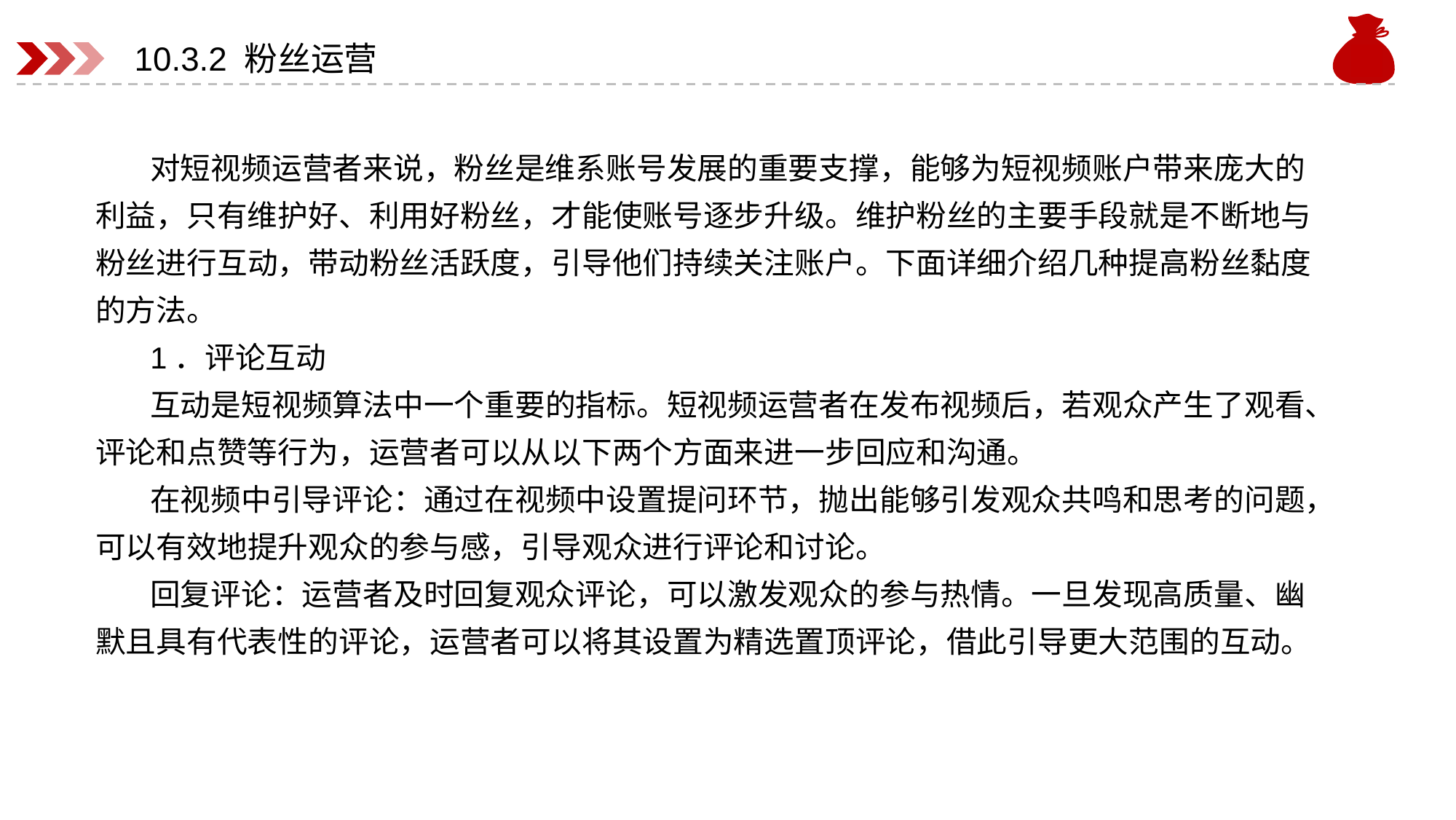

# 10.3.2 粉丝运营
21
对短视频运营者来说，粉丝是维系账号发展的重要支撑，能够为短视频账户带来庞大的利益，只有维护好、利用好粉丝，才能使账号逐步升级。维护粉丝的主要手段就是不断地与粉丝进行互动，带动粉丝活跃度，引导他们持续关注账户。下面详细介绍几种提高粉丝黏度的方法。
1．评论互动
互动是短视频算法中一个重要的指标。短视频运营者在发布视频后，若观众产生了观看、评论和点赞等行为，运营者可以从以下两个方面来进一步回应和沟通。
在视频中引导评论：通过在视频中设置提问环节，抛出能够引发观众共鸣和思考的问题，可以有效地提升观众的参与感，引导观众进行评论和讨论。
回复评论：运营者及时回复观众评论，可以激发观众的参与热情。一旦发现高质量、幽默且具有代表性的评论，运营者可以将其设置为精选置顶评论，借此引导更大范围的互动。